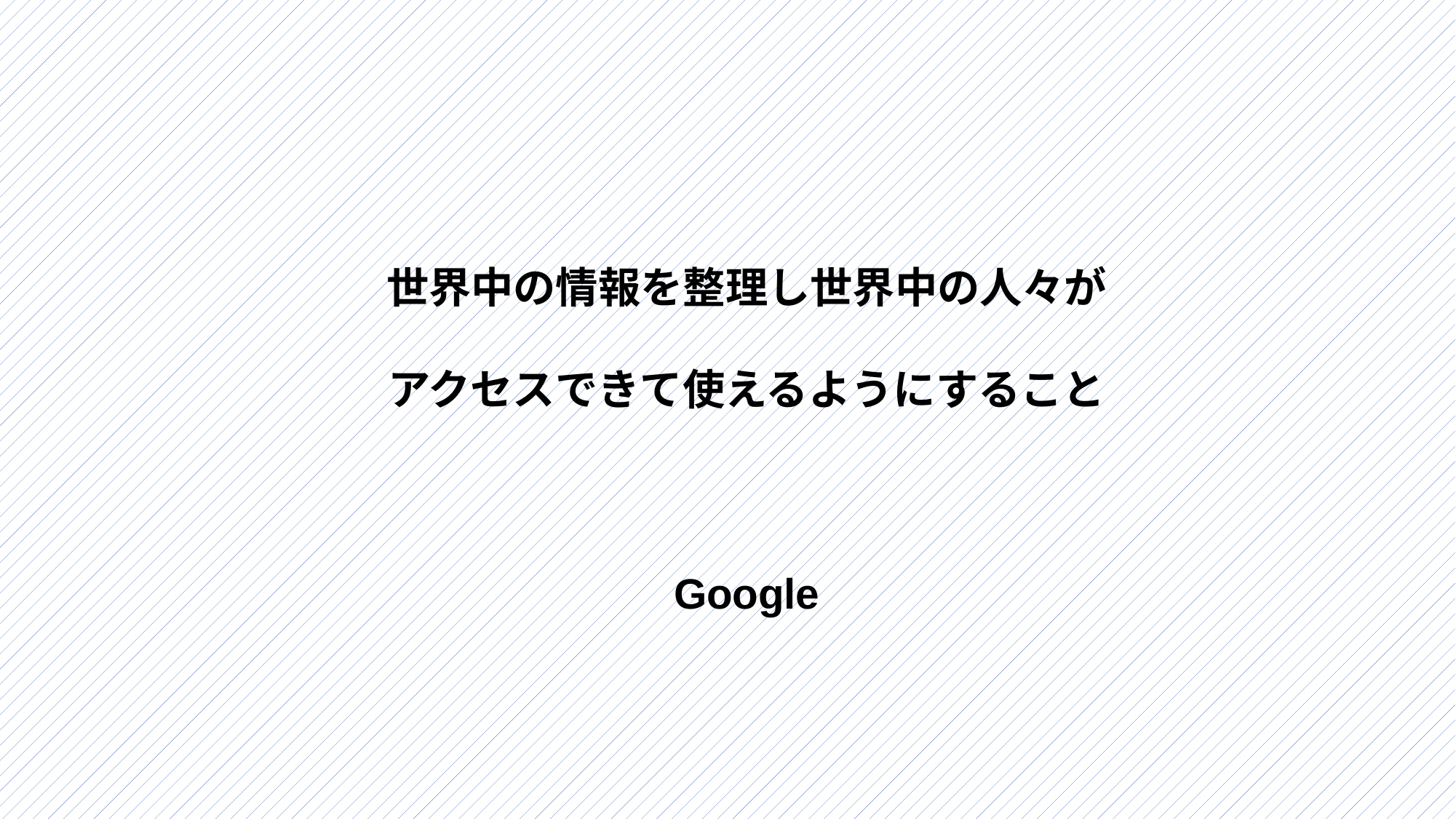

世界中の情報を整理し世界中の人々が
アクセスできて使えるようにすること

Google